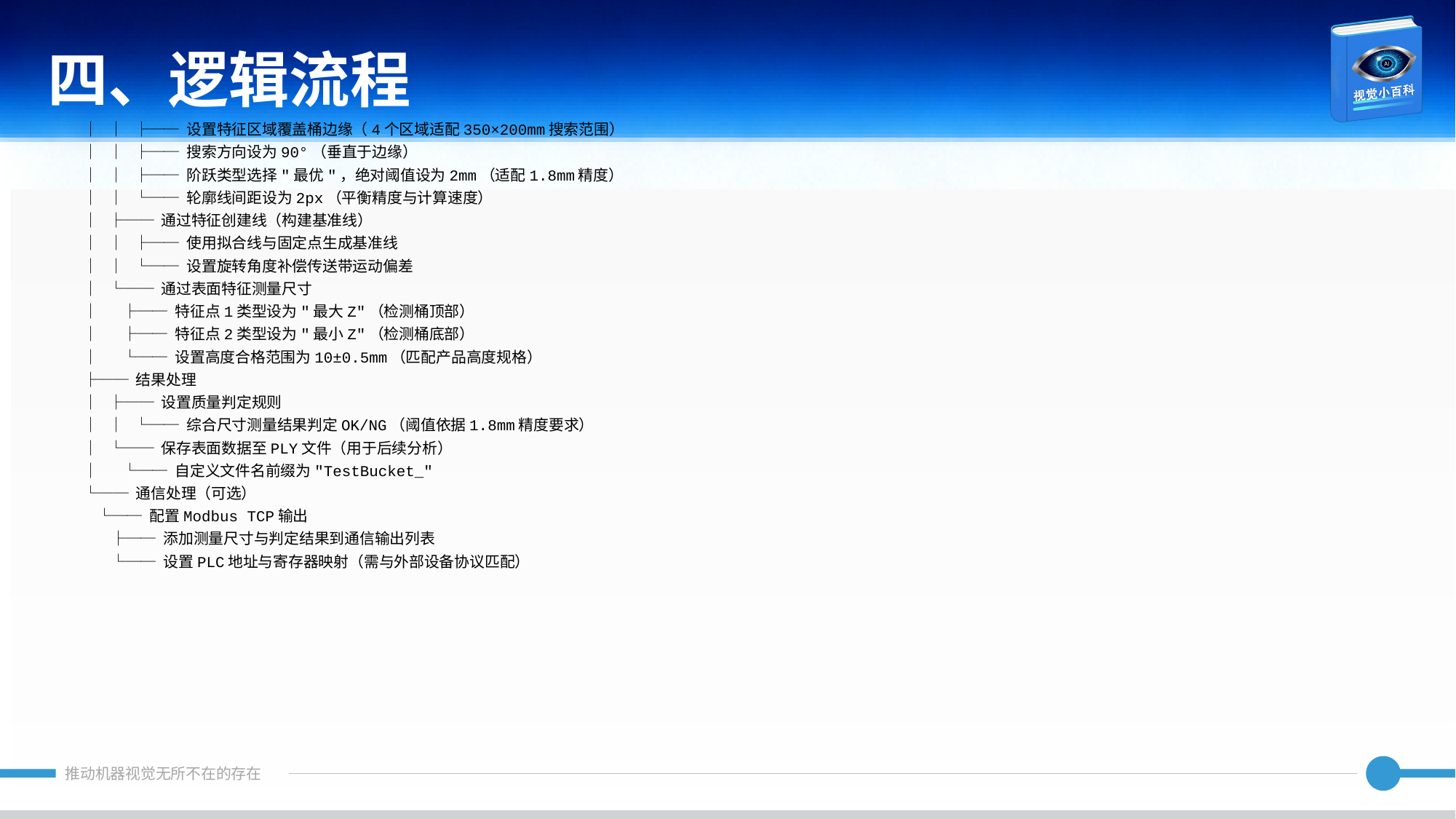

四、逻辑流程

│   │   ├── 设置特征区域覆盖桶边缘（4个区域适配350×200mm搜索范围）
│   │   ├── 搜索方向设为90°（垂直于边缘）
│   │   ├── 阶跃类型选择"最优"，绝对阈值设为2mm（适配1.8mm精度）
│   │   └── 轮廓线间距设为2px（平衡精度与计算速度）
│   ├── 通过特征创建线（构建基准线）
│   │   ├── 使用拟合线与固定点生成基准线
│   │   └── 设置旋转角度补偿传送带运动偏差
│   └── 通过表面特征测量尺寸
│       ├── 特征点1类型设为"最大Z"（检测桶顶部）
│       ├── 特征点2类型设为"最小Z"（检测桶底部）
│       └── 设置高度合格范围为10±0.5mm（匹配产品高度规格）
├── 结果处理
│   ├── 设置质量判定规则
│   │   └── 综合尺寸测量结果判定OK/NG（阈值依据1.8mm精度要求）
│   └── 保存表面数据至PLY文件（用于后续分析）
│       └── 自定义文件名前缀为"TestBucket_"
└── 通信处理（可选）
    └── 配置Modbus TCP输出
        ├── 添加测量尺寸与判定结果到通信输出列表
        └── 设置PLC地址与寄存器映射（需与外部设备协议匹配）
10